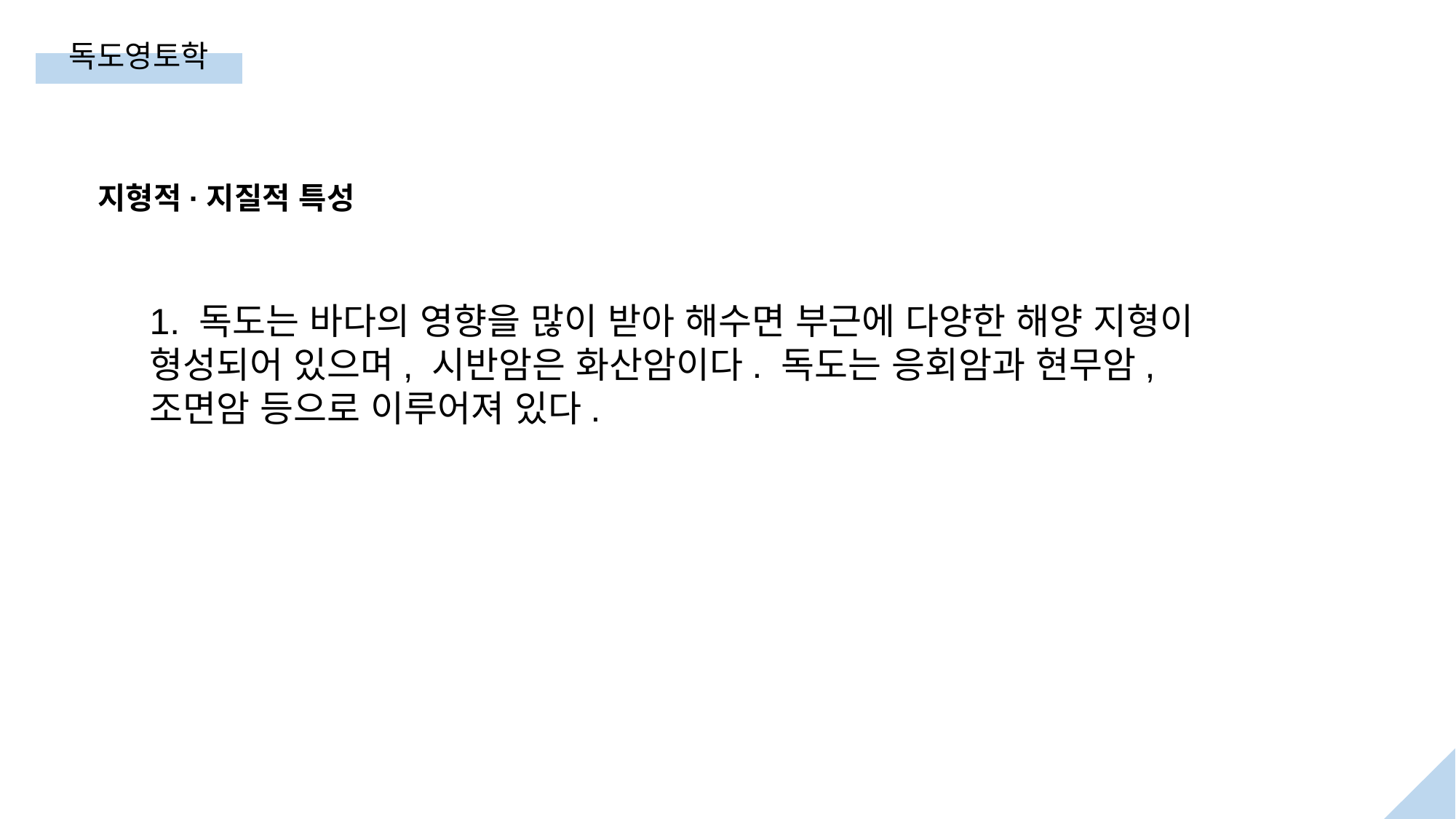

독도영토학

지형적·지질적 특성
1. 독도는 바다의 영향을 많이 받아 해수면 부근에 다양한 해양 지형이 형성되어 있으며, 시반암은 화산암이다. 독도는 응회암과 현무암, 조면암 등으로 이루어져 있다.